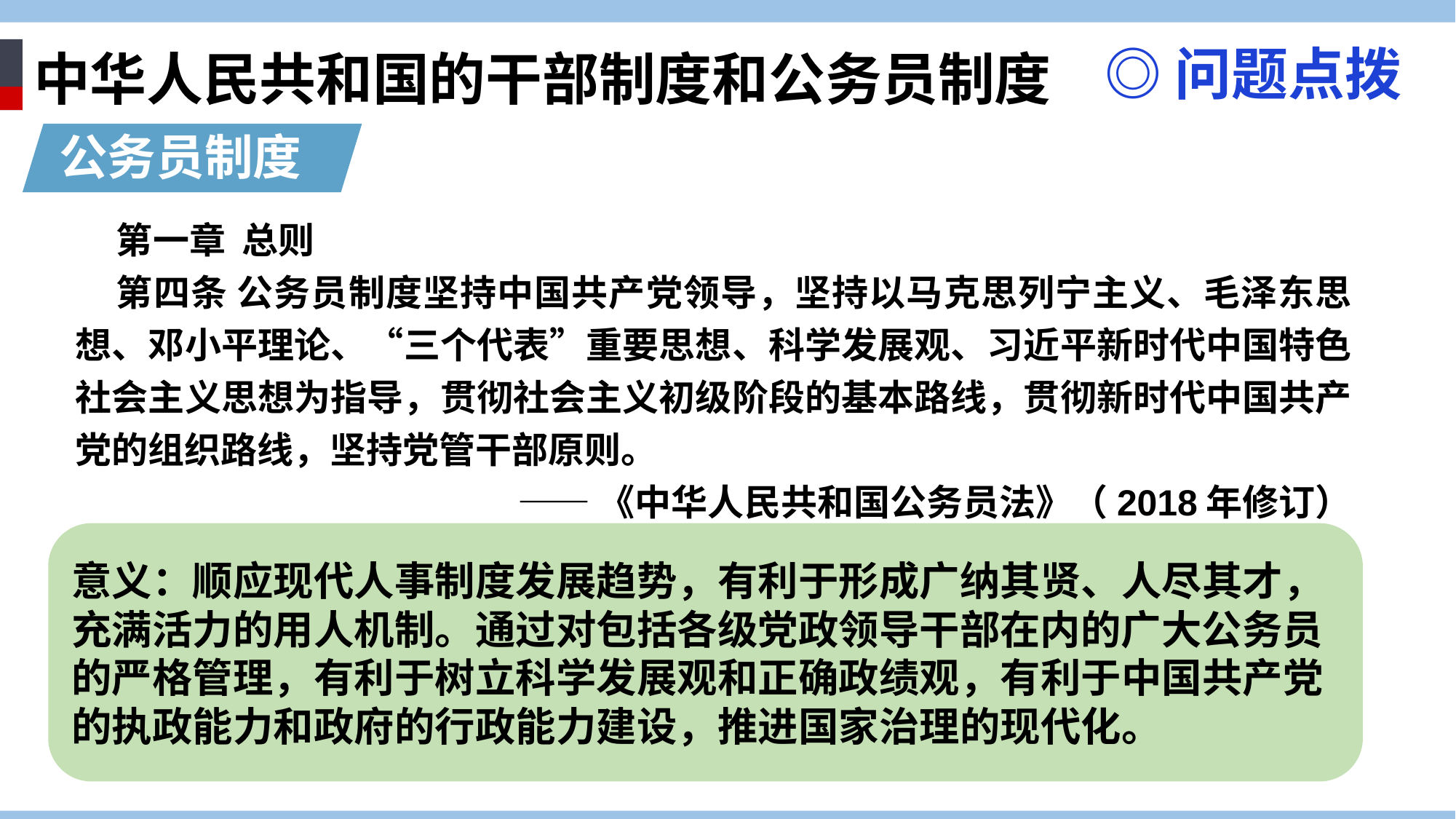

◎问题点拨

中华人民共和国的干部制度和公务员制度
公务员制度

第一章  总则
第四条 公务员制度坚持中国共产党领导，坚持以马克思列宁主义、毛泽东思想、邓小平理论、“三个代表”重要思想、科学发展观、习近平新时代中国特色社会主义思想为指导，贯彻社会主义初级阶段的基本路线，贯彻新时代中国共产党的组织路线，坚持党管干部原则。
——《中华人民共和国公务员法》（2018年修订）
意义：顺应现代人事制度发展趋势，有利于形成广纳其贤、人尽其才，充满活力的用人机制。通过对包括各级党政领导干部在内的广大公务员的严格管理，有利于树立科学发展观和正确政绩观，有利于中国共产党的执政能力和政府的行政能力建设，推进国家治理的现代化。
根据材料，在干部人事制度改革中，建立公务员制度的意义是什么？